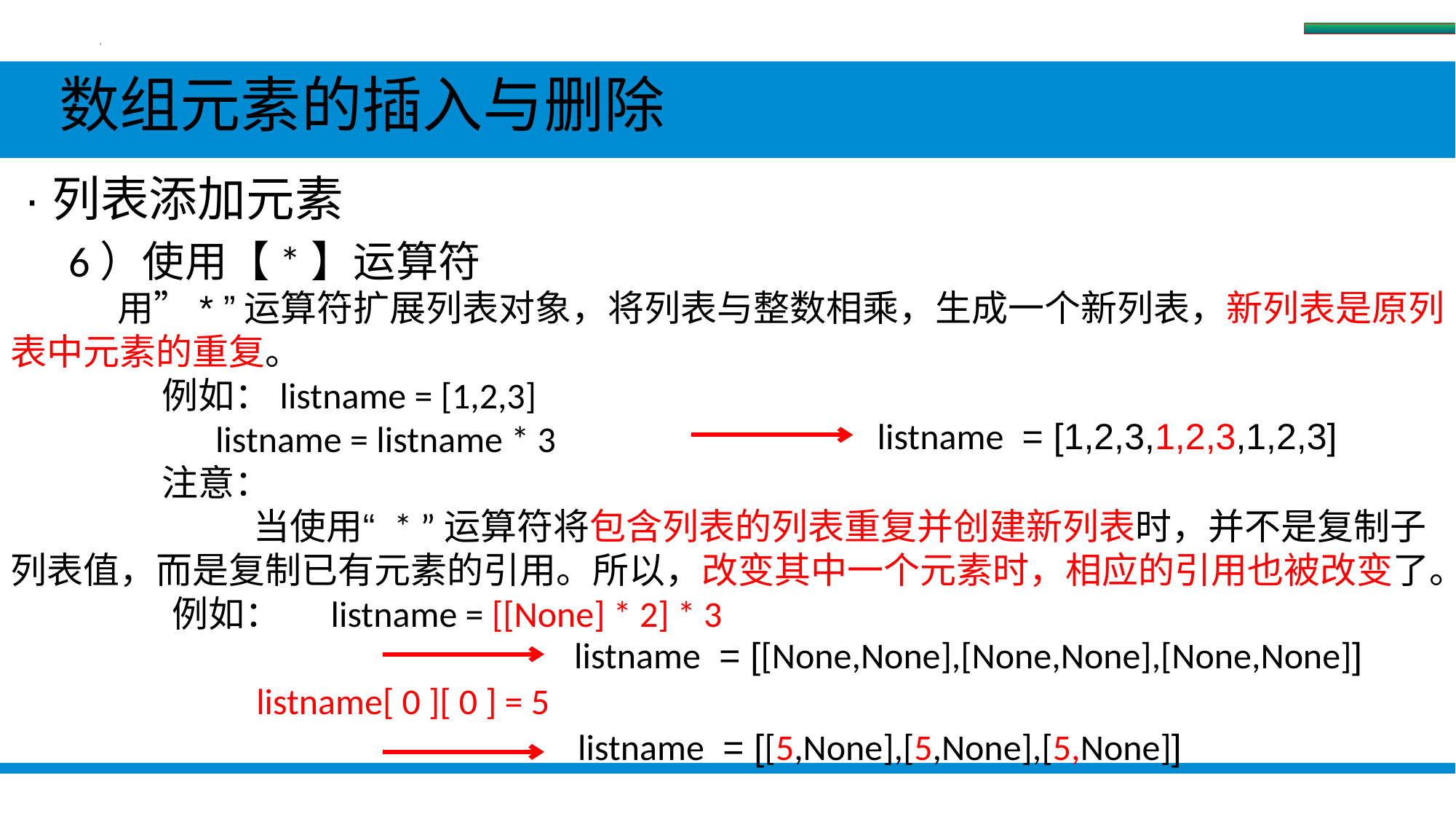

数组

  数组元素的插入与删除
 ·列表添加元素
      6）使用【*】运算符
            用”* ”运算符扩展列表对象，将列表与整数相乘，生成一个新列表，新列表是原列表中元素的重复。
              例如：listname = [1,2,3]
                         listname = listname * 3
              注意：
                       当使用“ * ”运算符将包含列表的列表重复并创建新列表时，并不是复制子列表值，而是复制已有元素的引用。所以，改变其中一个元素时，相应的引用也被改变了。
               例如：    listname = [[None] * 2] * 3

                              listname[ 0 ][ 0 ] = 5

listname  = [1,2,3,1,2,3,1,2,3]
listname  = [[None,None],[None,None],[None,None]]
listname  = [[5,None],[5,None],[5,None]]
#